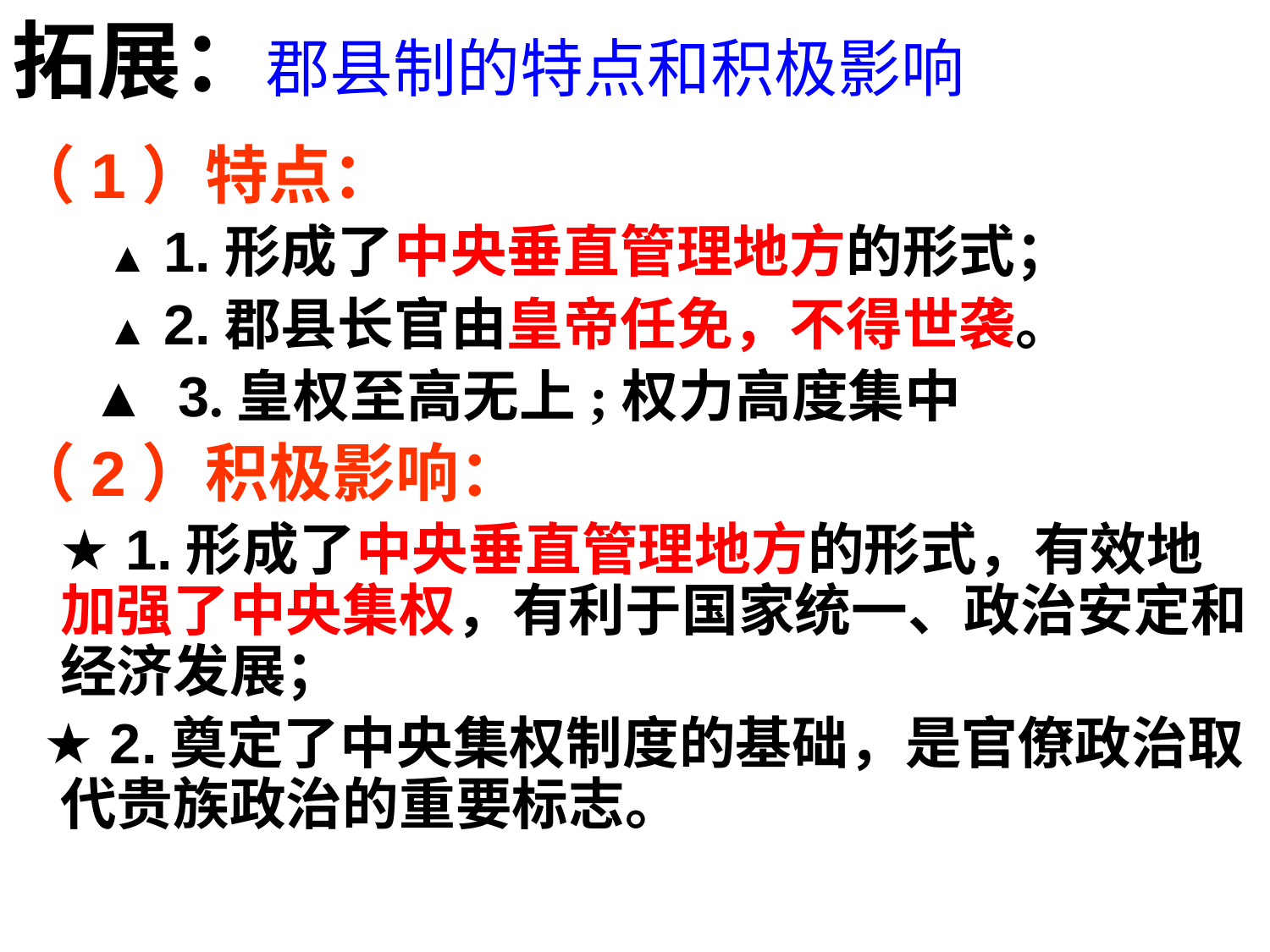

# 拓展：郡县制的特点和积极影响
（1）特点：
      ▲ 1.形成了中央垂直管理地方的形式；
      ▲ 2.郡县长官由皇帝任免，不得世袭。
     ▲  3.皇权至高无上;权力高度集中
（2）积极影响：
   ★ 1.形成了中央垂直管理地方的形式，有效地加强了中央集权，有利于国家统一、政治安定和经济发展；
  ★ 2.奠定了中央集权制度的基础，是官僚政治取代贵族政治的重要标志。